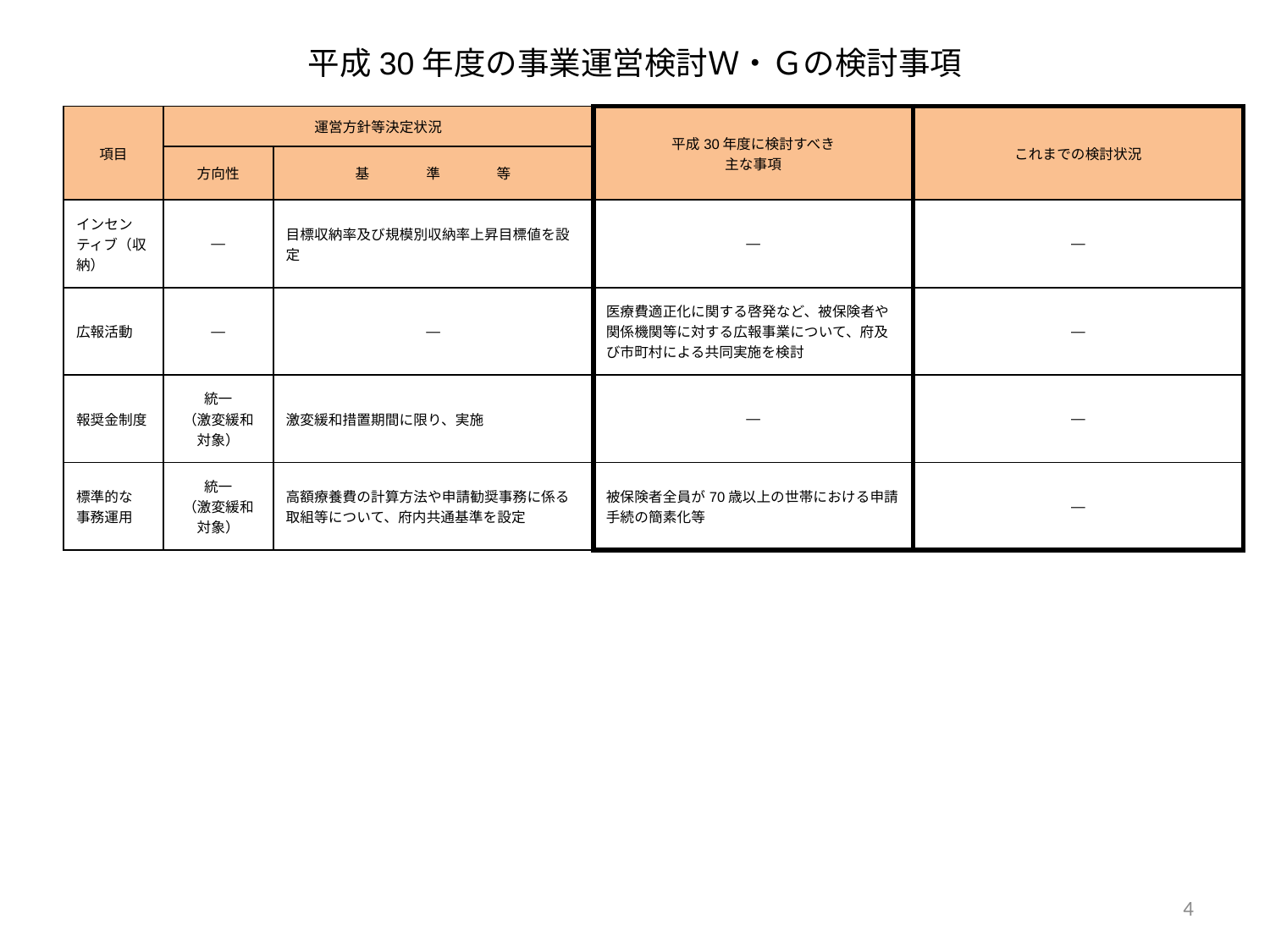

# 平成30年度の事業運営検討Ｗ・Ｇの検討事項
| 項目 | 運営方針等決定状況 |  | 平成30年度に検討すべき 主な事項 | これまでの検討状況 |
| --- | --- | --- | --- | --- |
|  | 方向性 | 基　　　　準　　　　等 |  |  |
| インセンティブ（収納） | ― | 目標収納率及び規模別収納率上昇目標値を設定 | ― | ― |
| 広報活動 | ― | ― | 医療費適正化に関する啓発など、被保険者や関係機関等に対する広報事業について、府及び市町村による共同実施を検討 | ― |
| 報奨金制度 | 統一 （激変緩和対象） | 激変緩和措置期間に限り、実施 | ― | ― |
| 標準的な 事務運用 | 統一 （激変緩和対象） | 高額療養費の計算方法や申請勧奨事務に係る取組等について、府内共通基準を設定 | 被保険者全員が70歳以上の世帯における申請手続の簡素化等 | ― |
4